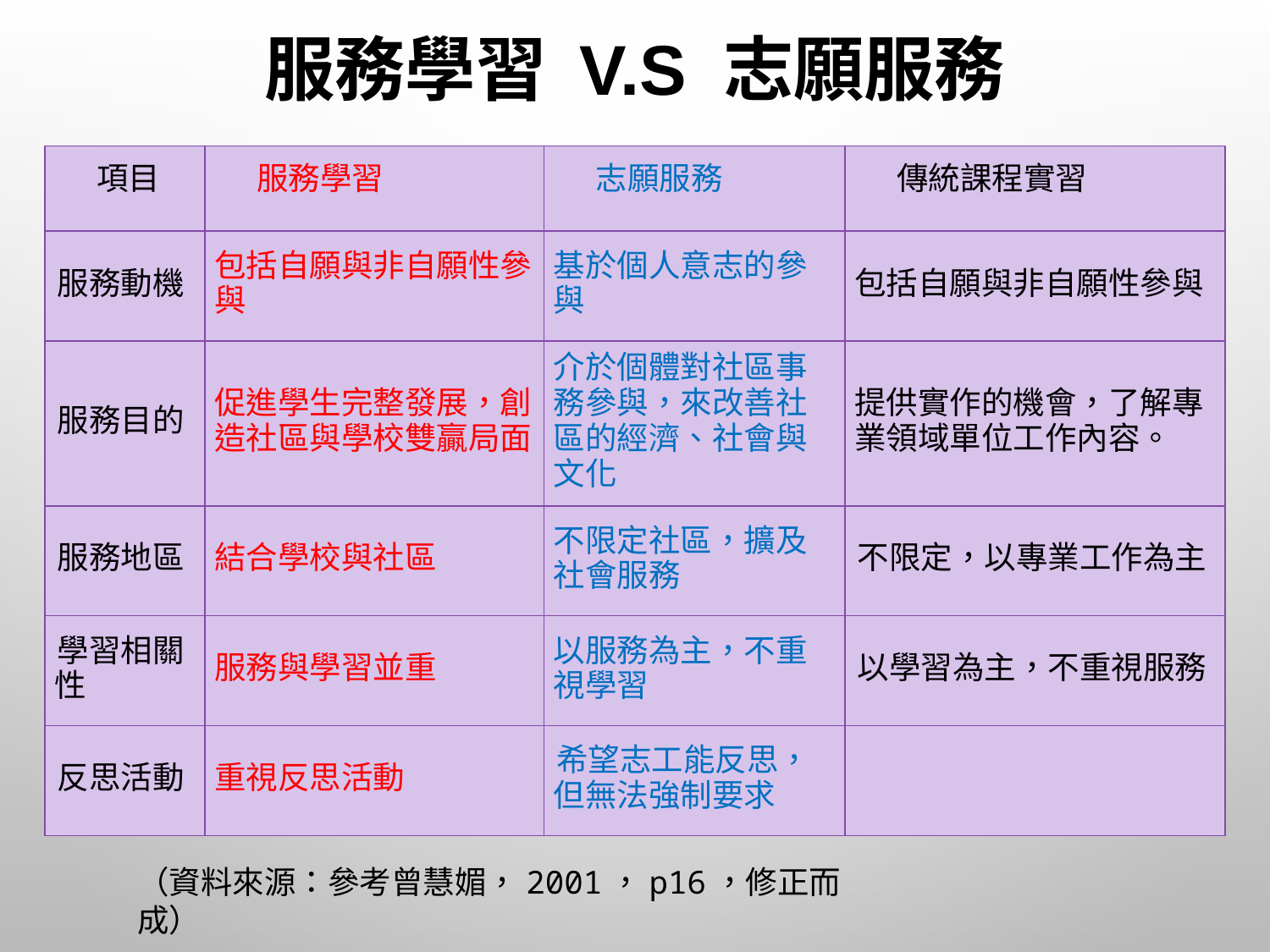

# 服務學習 V.S 志願服務
| 項目 | 服務學習 | 志願服務 | 傳統課程實習 |
| --- | --- | --- | --- |
| 服務動機 | 包括自願與非自願性參與 | 基於個人意志的參與 | 包括自願與非自願性參與 |
| 服務目的 | 促進學生完整發展，創造社區與學校雙贏局面 | 介於個體對社區事務參與，來改善社區的經濟、社會與文化 | 提供實作的機會，了解專業領域單位工作內容。 |
| 服務地區 | 結合學校與社區 | 不限定社區，擴及社會服務 | 不限定，以專業工作為主 |
| 學習相關性 | 服務與學習並重 | 以服務為主，不重視學習 | 以學習為主，不重視服務 |
| 反思活動 | 重視反思活動 | 希望志工能反思，但無法強制要求 |  |
（資料來源：參考曾慧媚，2001，p16，修正而成）